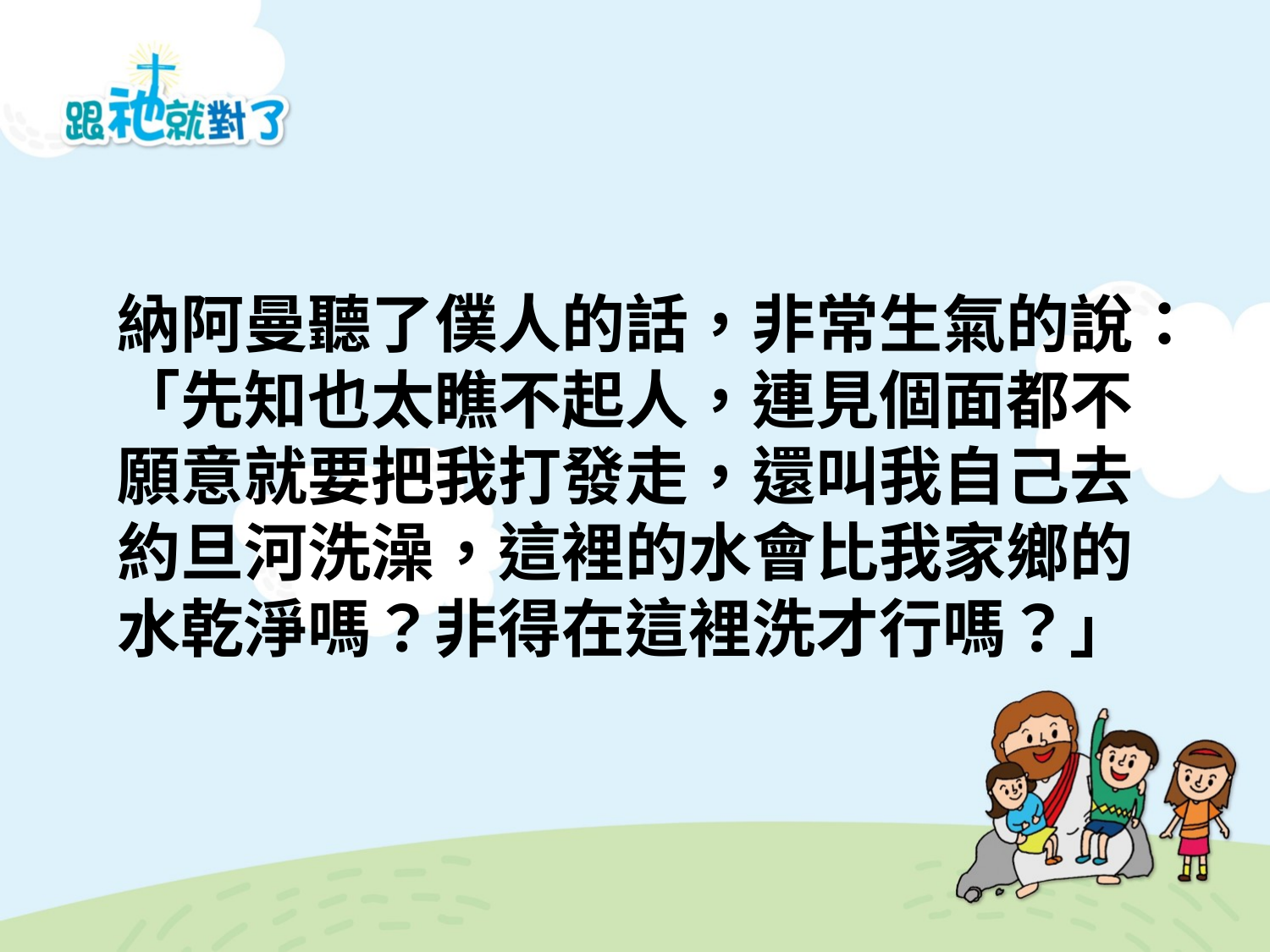

納阿曼聽了僕人的話，非常生氣的說：「先知也太瞧不起人，連見個面都不願意就要把我打發走，還叫我自己去約旦河洗澡，這裡的水會比我家鄉的水乾淨嗎？非得在這裡洗才行嗎？」